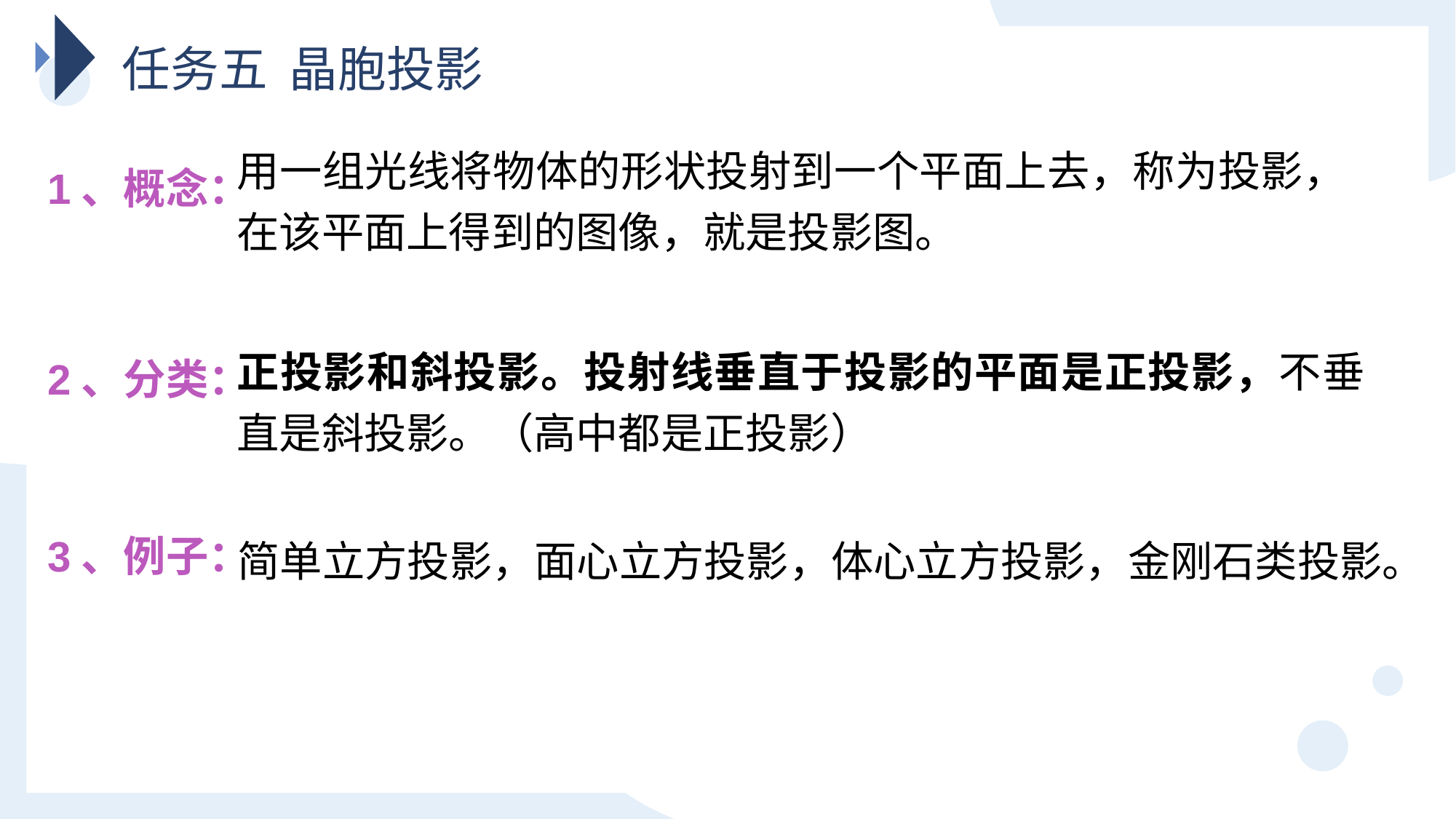

任务五  晶胞投影

用一组光线将物体的形状投射到一个平面上去，称为投影，在该平面上得到的图像，就是投影图。
1、概念：
正投影和斜投影。投射线垂直于投影的平面是正投影，不垂直是斜投影。（高中都是正投影）
2、分类：
3、例子：
简单立方投影，面心立方投影，体心立方投影，金刚石类投影。